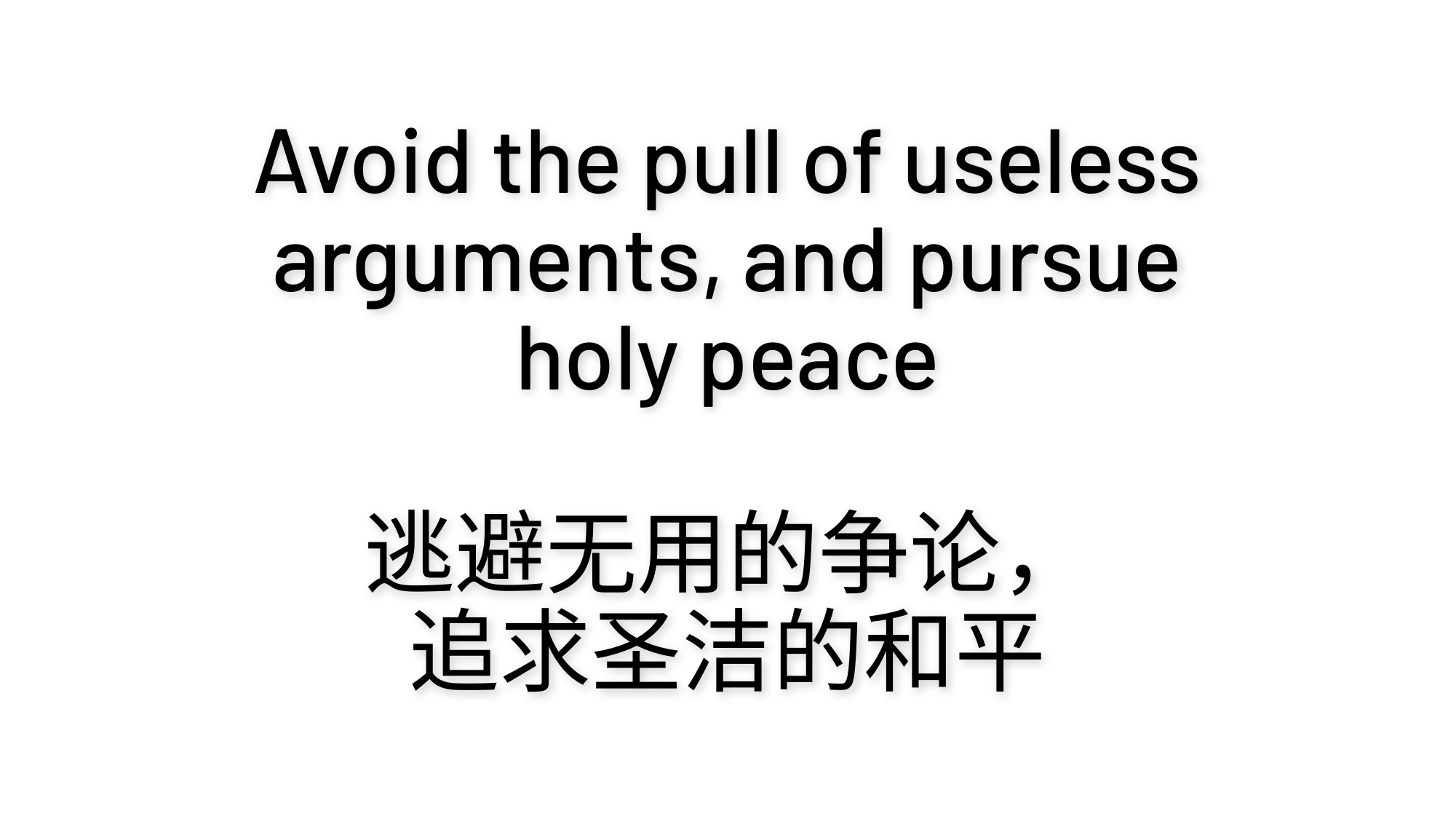

# Avoid the pull of useless arguments, and pursue holy peace 逃避无用的争论， 追求圣洁的和平